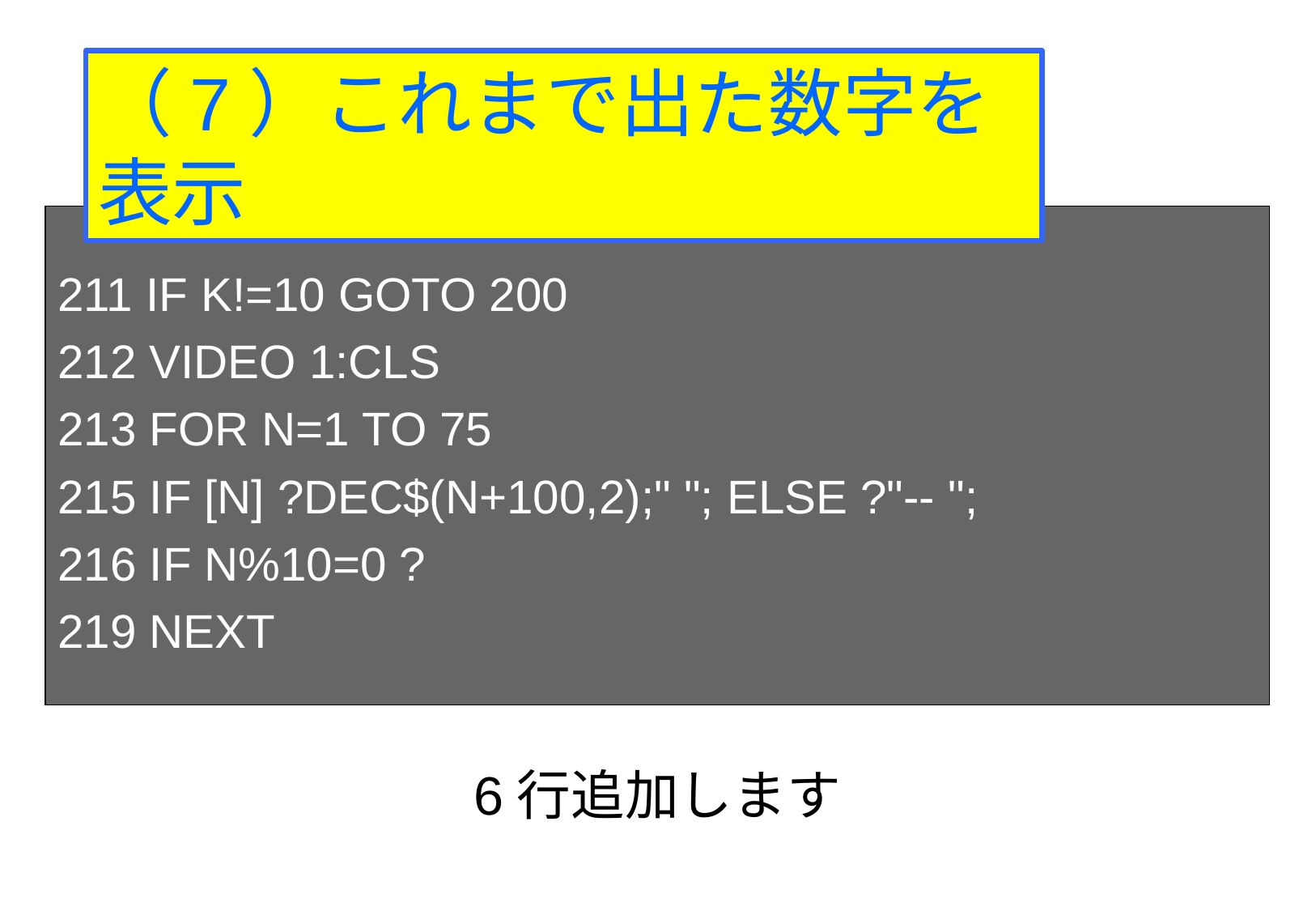

（7）これまで出た数字を表示
211 IF K!=10 GOTO 200
212 VIDEO 1:CLS
213 FOR N=1 TO 75
215 IF [N] ?DEC$(N+100,2);" "; ELSE ?"-- ";
216 IF N%10=0 ?
219 NEXT
6行追加します